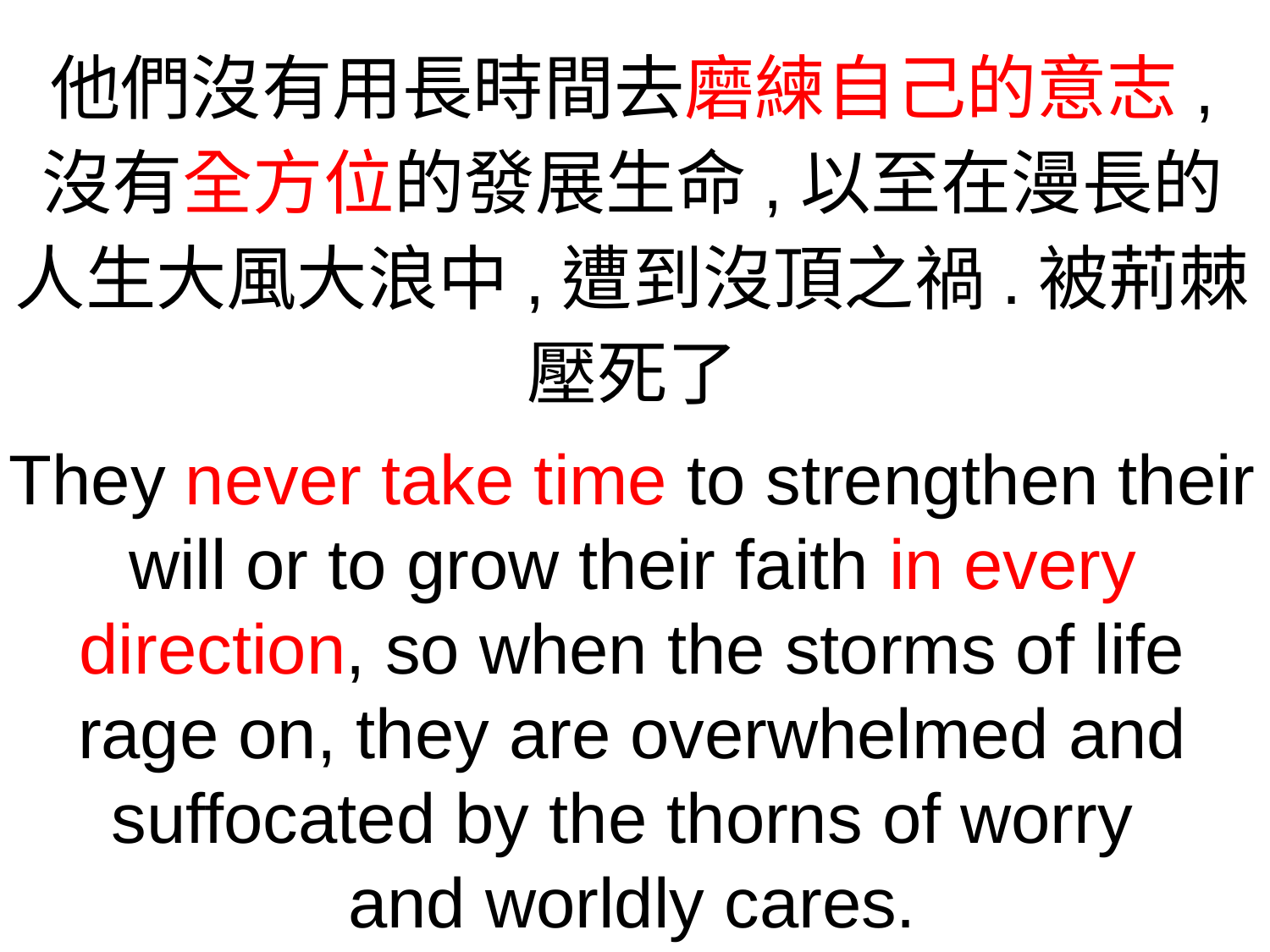

他們沒有用長時間去磨練自己的意志, 沒有全方位的發展生命,以至在漫長的人生大風大浪中,遭到沒頂之禍.被荊棘壓死了
They never take time to strengthen their will or to grow their faith in every direction, so when the storms of life rage on, they are overwhelmed and suffocated by the thorns of worry
and worldly cares.